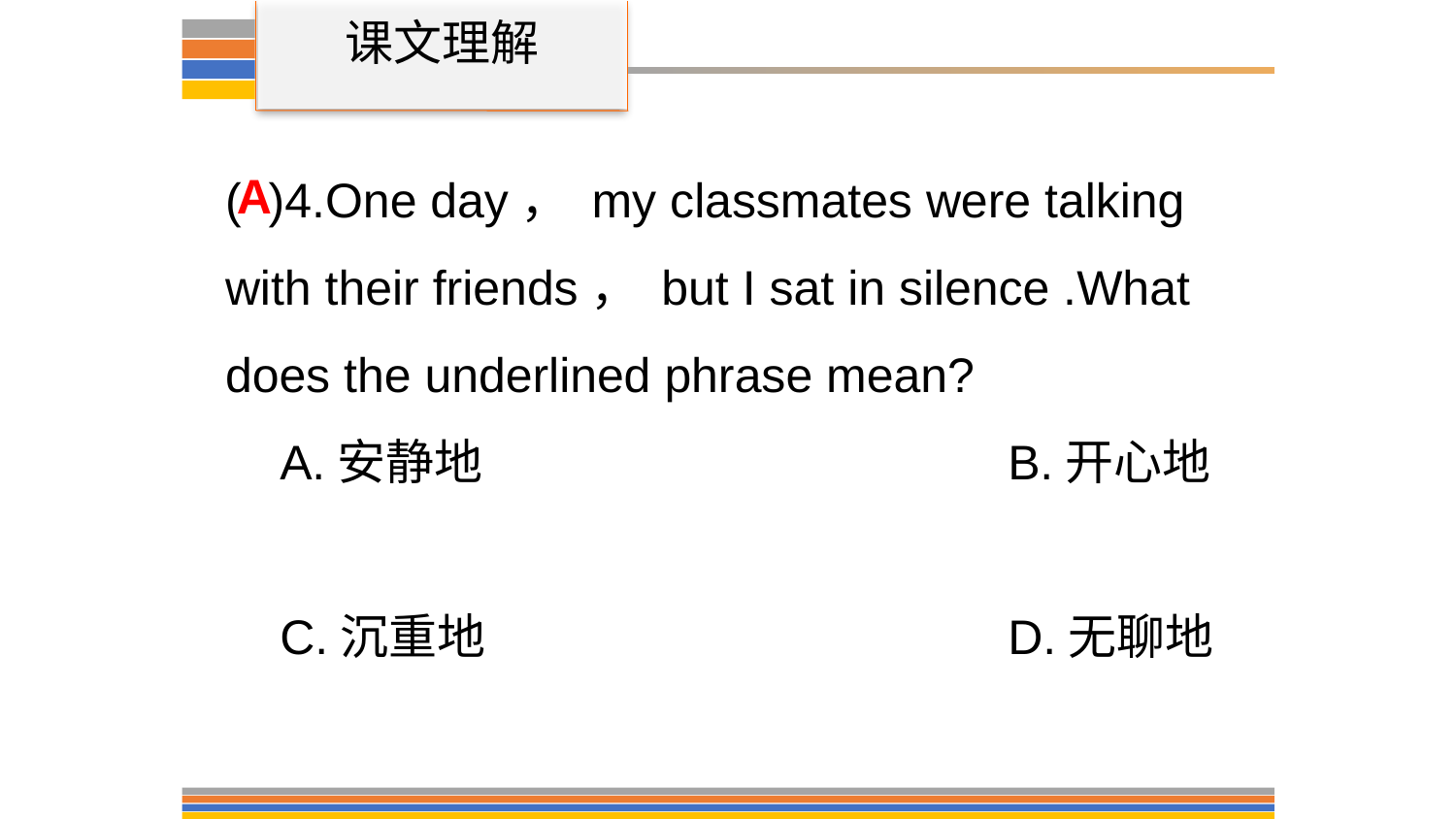

课文理解

(  )4.One day， my classmates were talking with their friends， but I sat in silence .What does the underlined phrase mean?
A.安静地      				B.开心地
C.沉重地    				D.无聊地
A